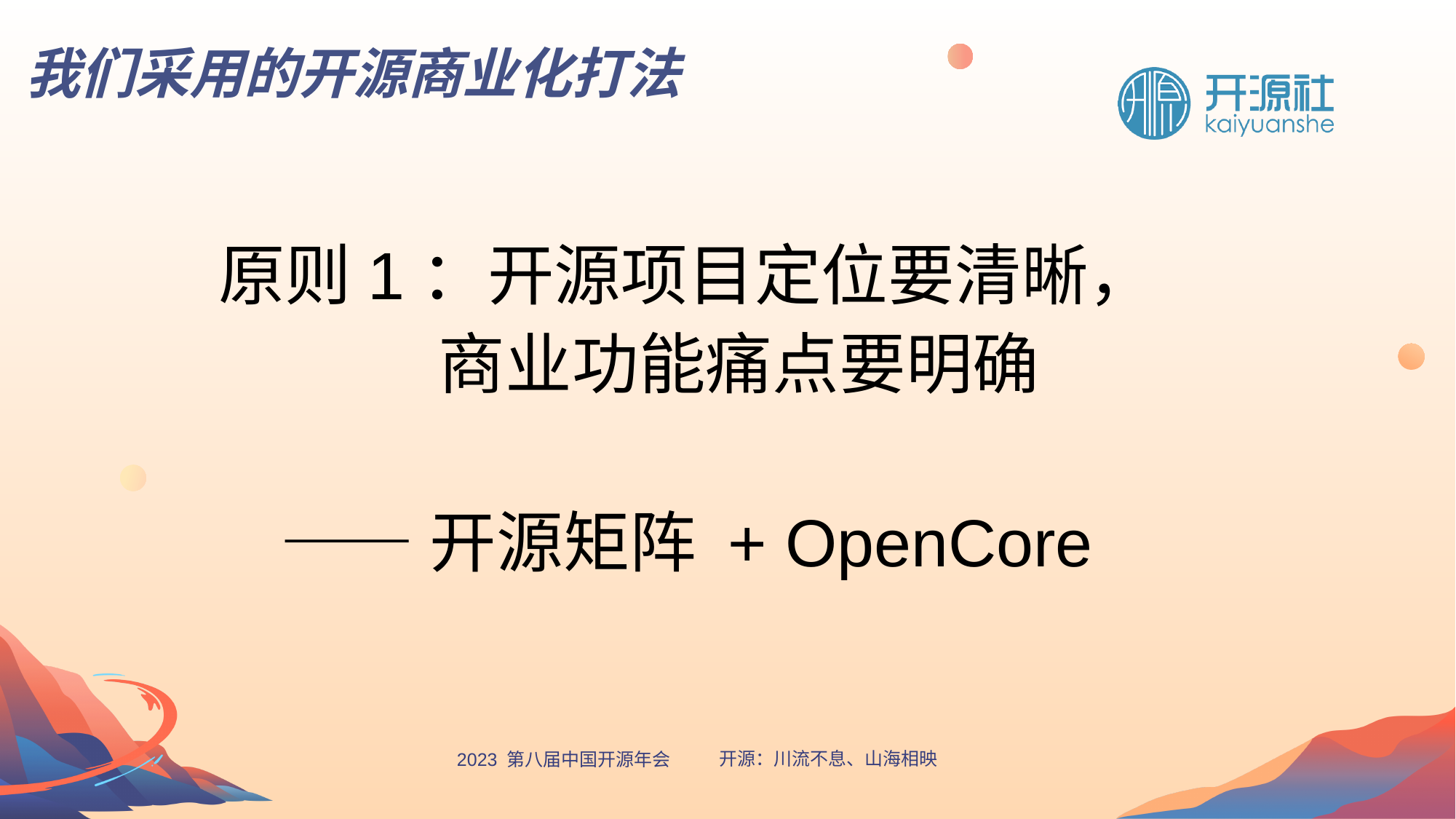

我们采用的开源商业化打法
原则1：开源项目定位要清晰，
       商业功能痛点要明确

——开源矩阵 + OpenCore